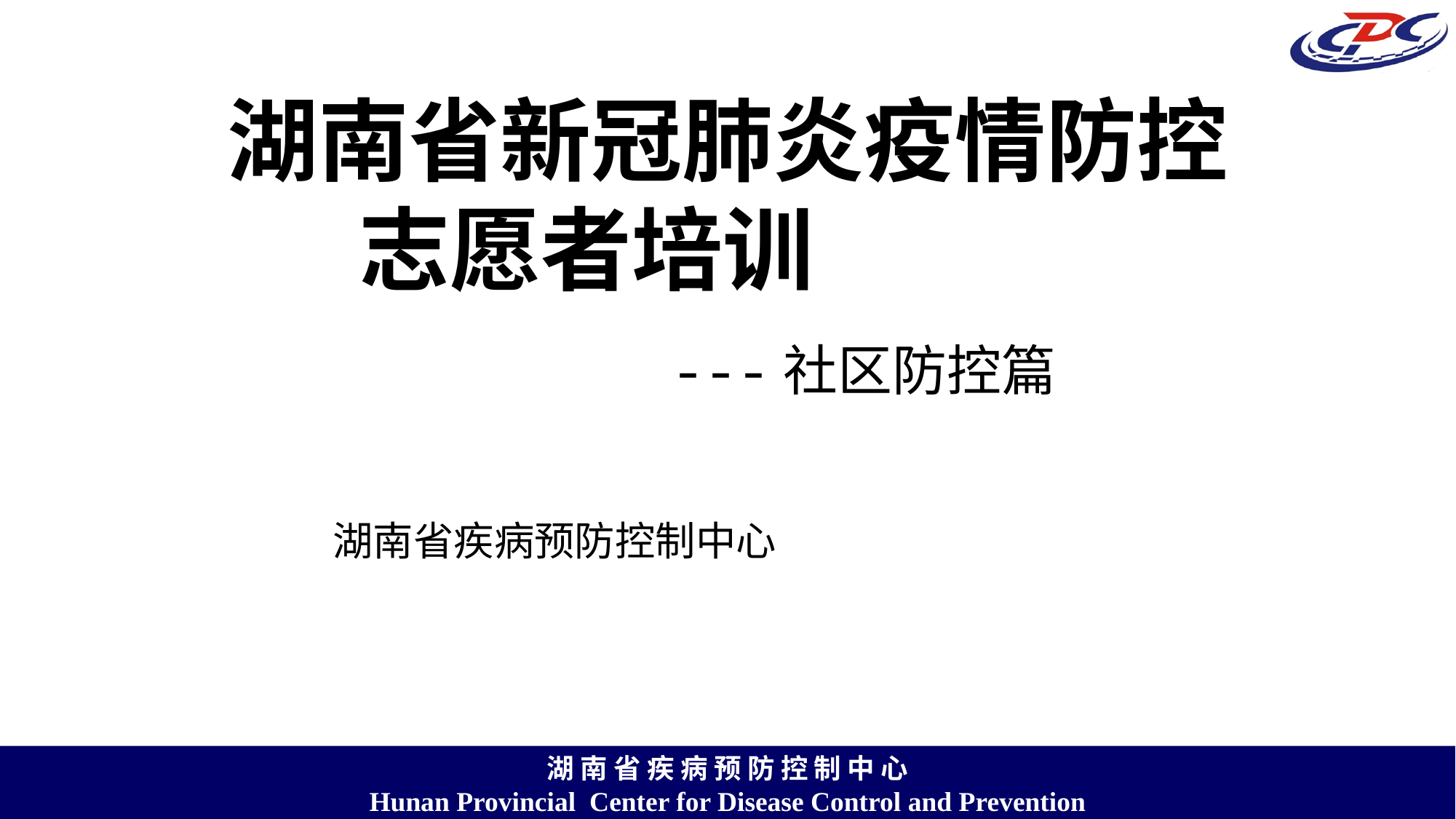

# 湖南省新冠肺炎疫情防控 志愿者培训 ---社区防控篇
湖南省疾病预防控制中心